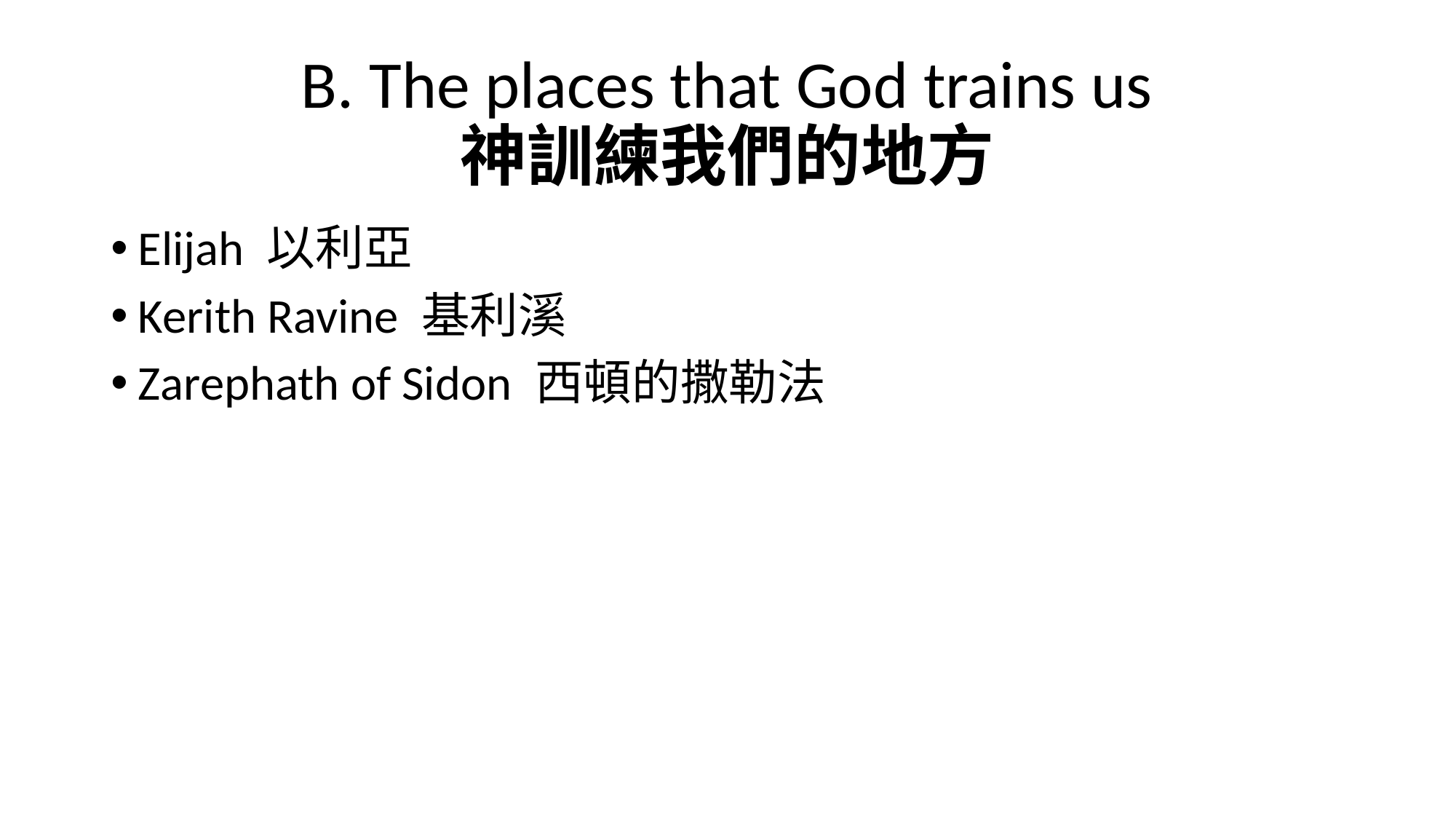

# B. The places that God trains us 神訓練我們的地方
Elijah 以利亞
Kerith Ravine 基利溪
Zarephath of Sidon 西頓的撒勒法